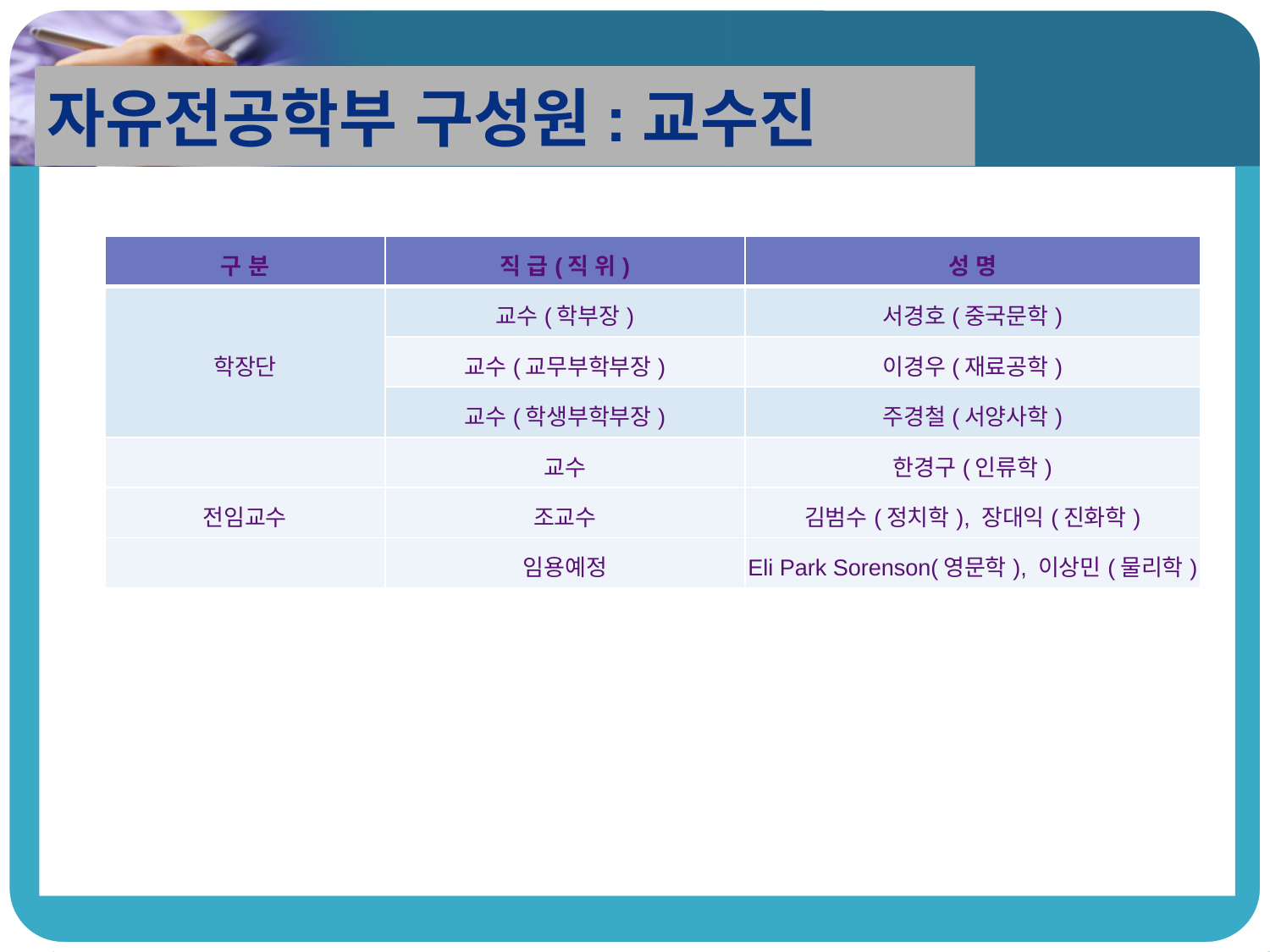

자유전공학부 구성원:교수진
| 구 분 | 직 급(직 위) | 성 명 |
| --- | --- | --- |
| 학장단 | 교수(학부장) | 서경호(중국문학) |
|  | 교수(교무부학부장) | 이경우(재료공학) |
|  | 교수(학생부학부장) | 주경철(서양사학) |
|  | 교수 | 한경구(인류학) |
| 전임교수 | 조교수 | 김범수(정치학), 장대익(진화학) |
|  | 임용예정 | Eli Park Sorenson(영문학), 이상민(물리학) |